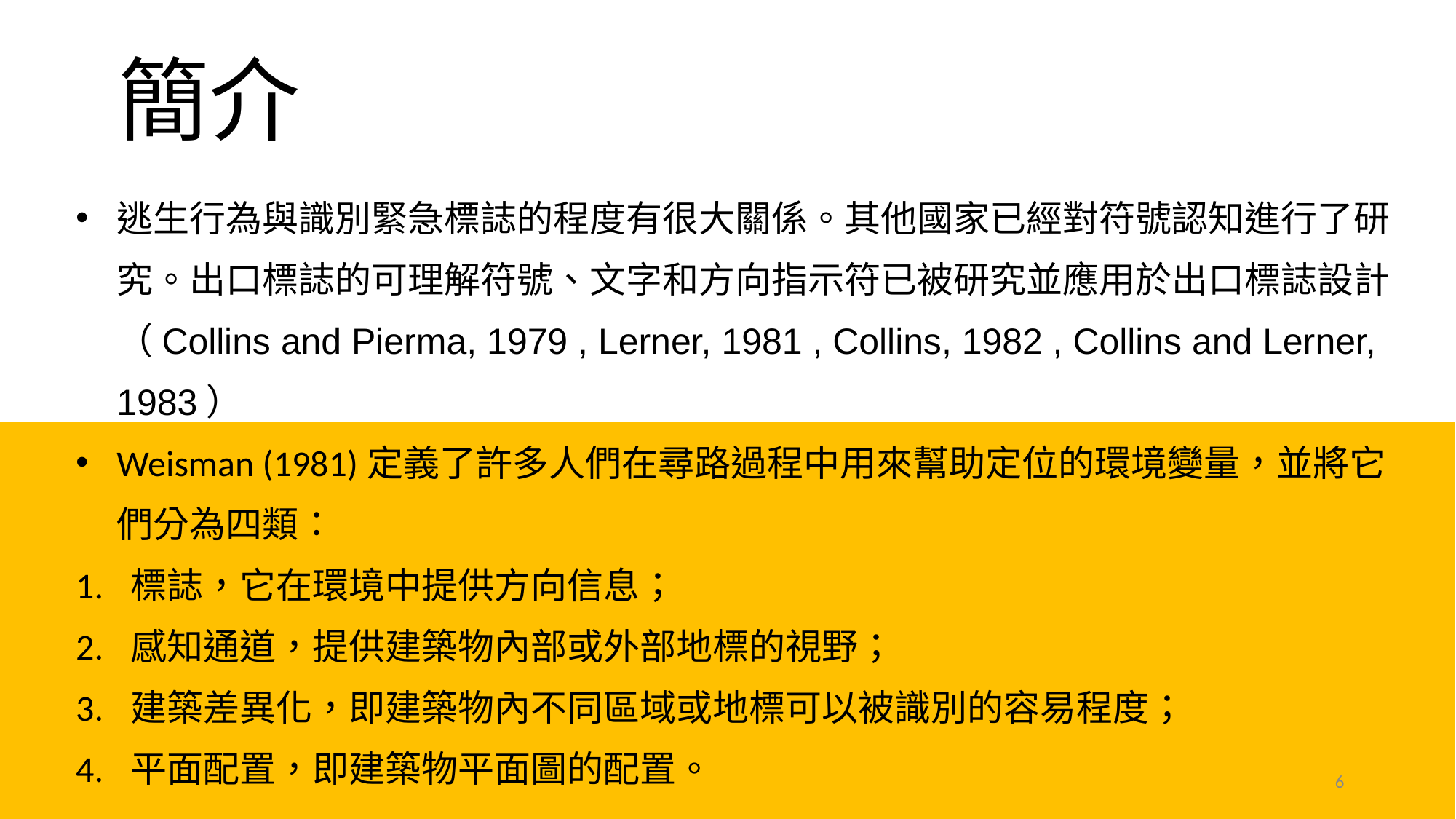

# 簡介
逃生行為與識別緊急標誌的程度有很大關係。其他國家已經對符號認知進行了研究。出口標誌的可理解符號、文字和方向指示符已被研究並應用於出口標誌設計（Collins and Pierma, 1979 , Lerner, 1981 , Collins, 1982 , Collins and Lerner, 1983）
Weisman (1981)定義了許多人們在尋路過程中用來幫助定位的環境變量，並將它們分為四類：
標誌，它在環境中提供方向信息；
感知通道，提供建築物內部或外部地標的視野；
建築差異化，即建築物內不同區域或地標可以被識別的容易程度；
平面配置，即建築物平面圖的配置。

6